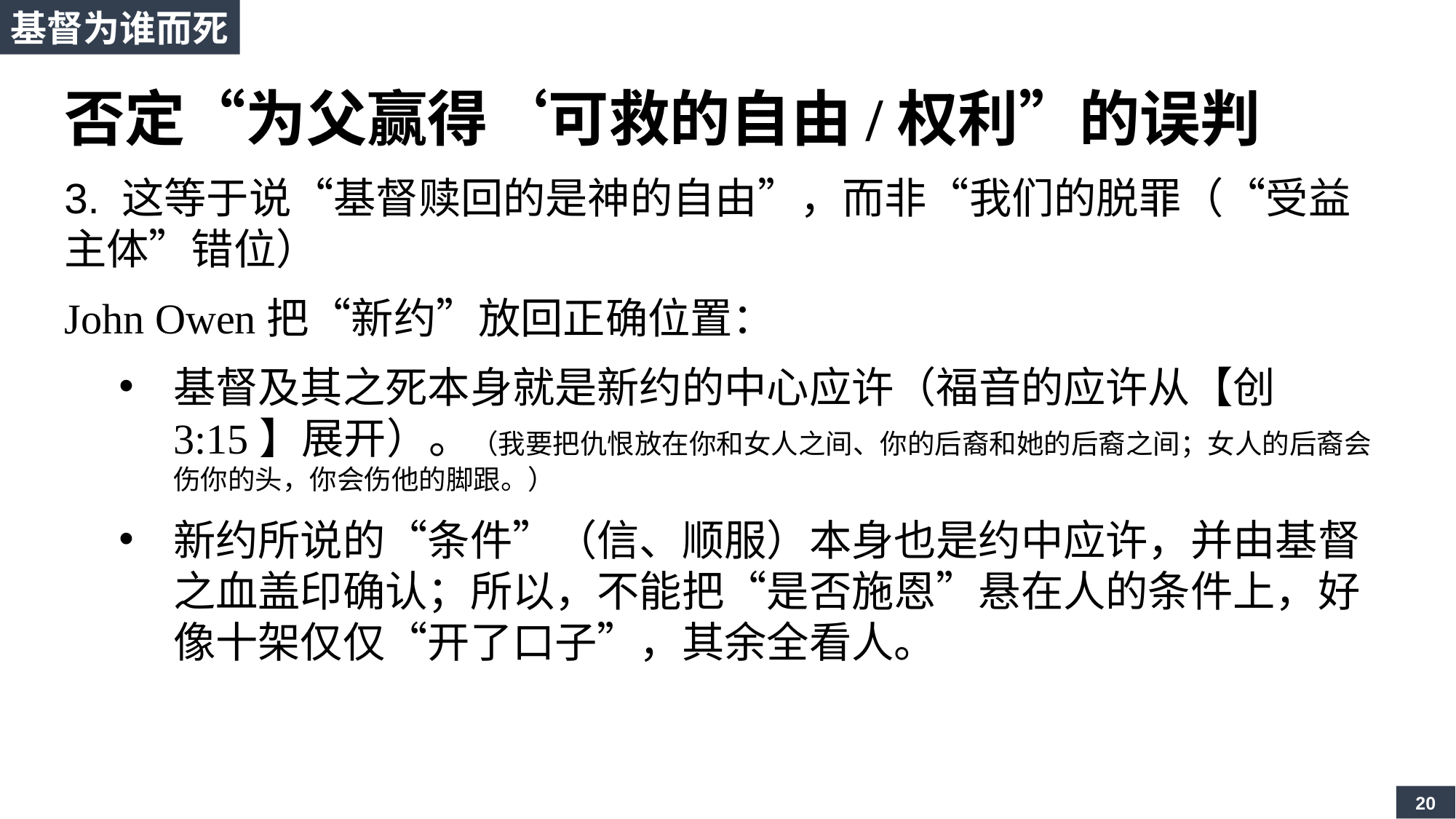

基督为谁而死
否定“为父赢得‘可救的自由/权利”的误判
3. 这等于说“基督赎回的是神的自由”，而非“我们的脱罪（“受益主体”错位）
John Owen把“新约”放回正确位置：
基督及其之死本身就是新约的中心应许（福音的应许从【创3:15】展开）。（我要把仇恨放在你和女人之间、你的后裔和她的后裔之间；女人的后裔会伤你的头，你会伤他的脚跟。）
新约所说的“条件”（信、顺服）本身也是约中应许，并由基督之血盖印确认；所以，不能把“是否施恩”悬在人的条件上，好像十架仅仅“开了口子”，其余全看人。
20